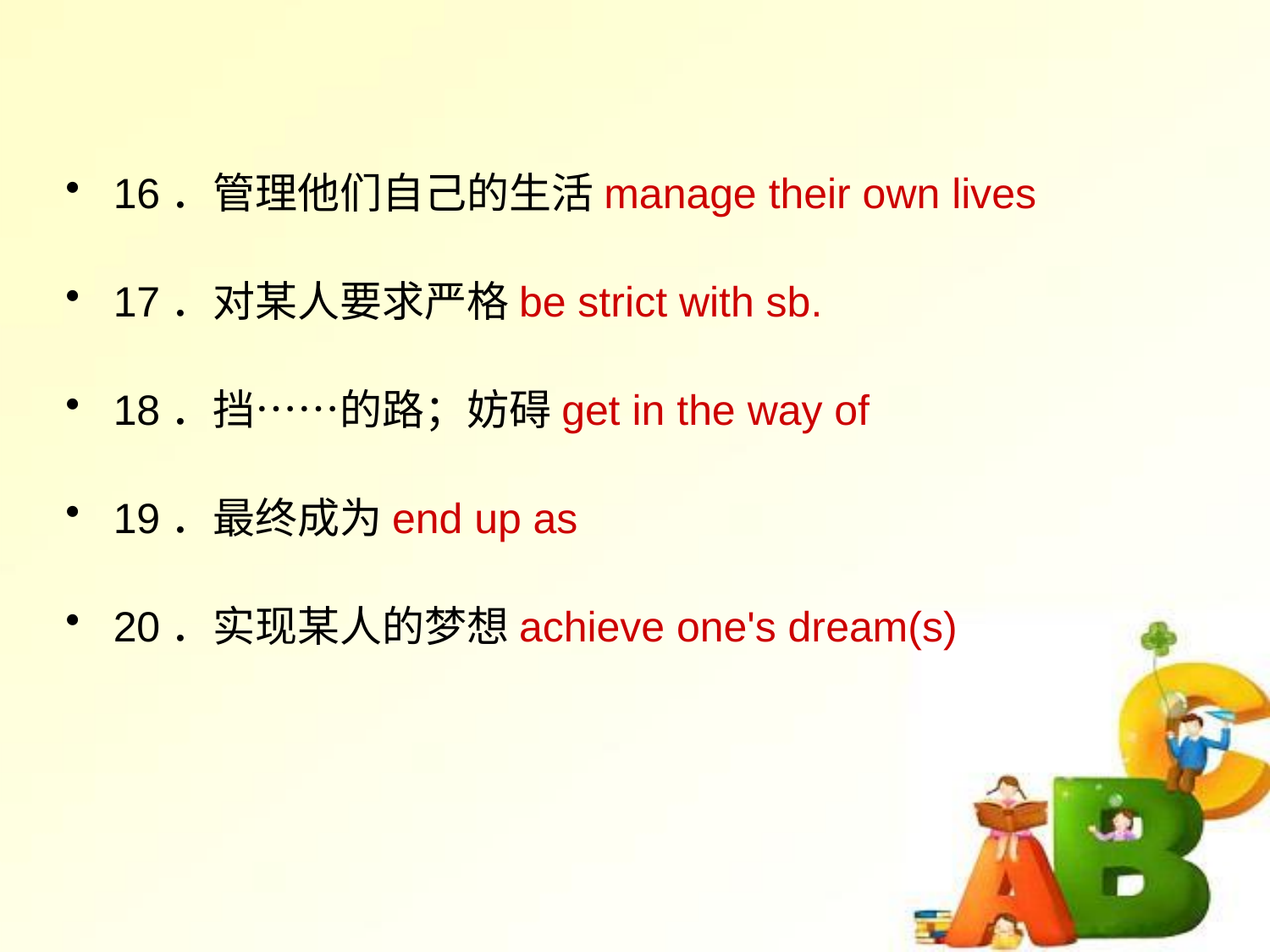

16．管理他们自己的生活manage their own lives

17．对某人要求严格be strict with sb.

18．挡……的路；妨碍get in the way of

19．最终成为end up as

20．实现某人的梦想achieve one's dream(s)